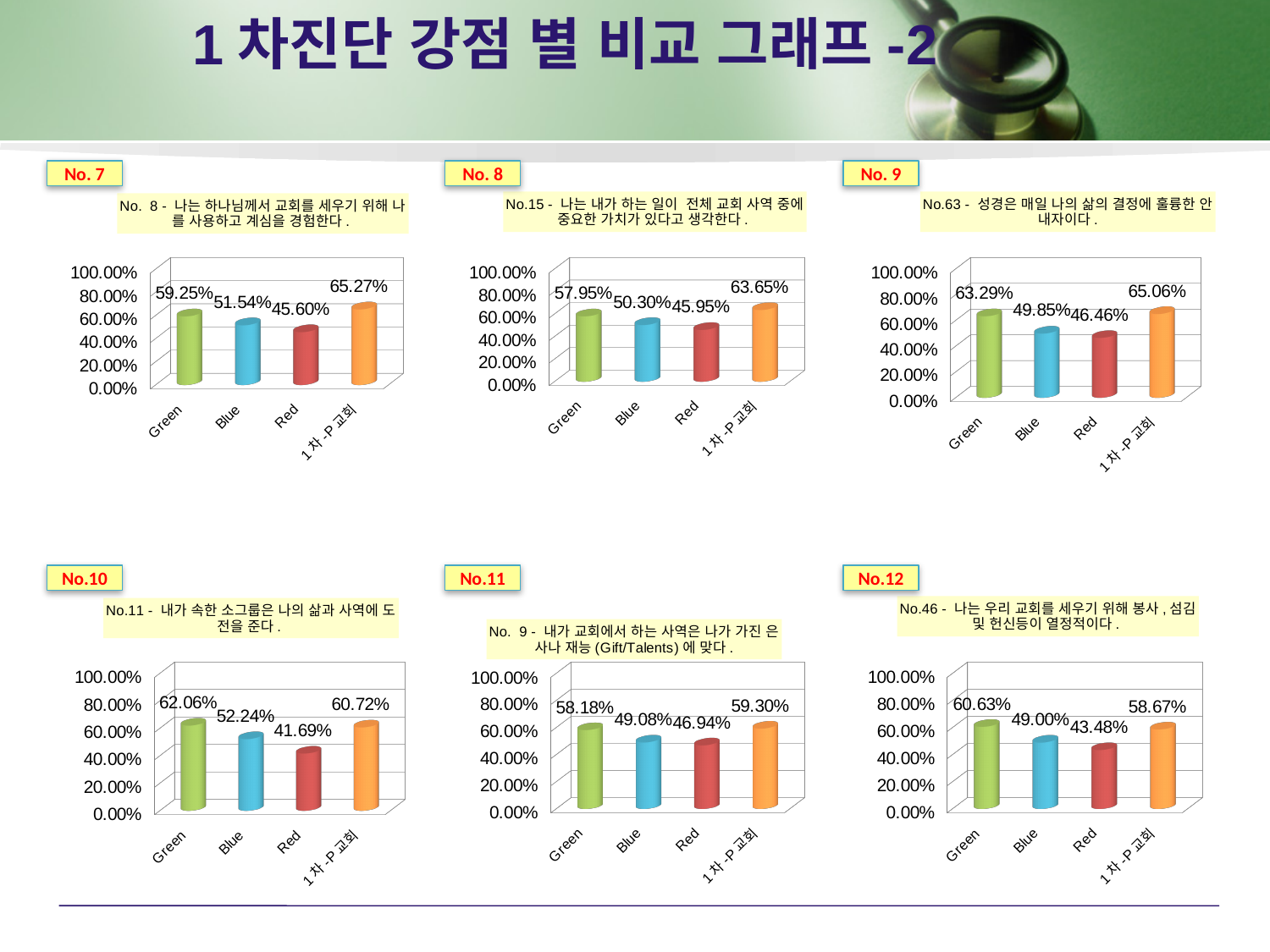

# 1차진단 강점 별 비교 그래프-2

No. 7

[unsupported chart]

No. 8

[unsupported chart]

No. 9

[unsupported chart]

No.10

[unsupported chart]

No.11

[unsupported chart]

No.12

[unsupported chart]